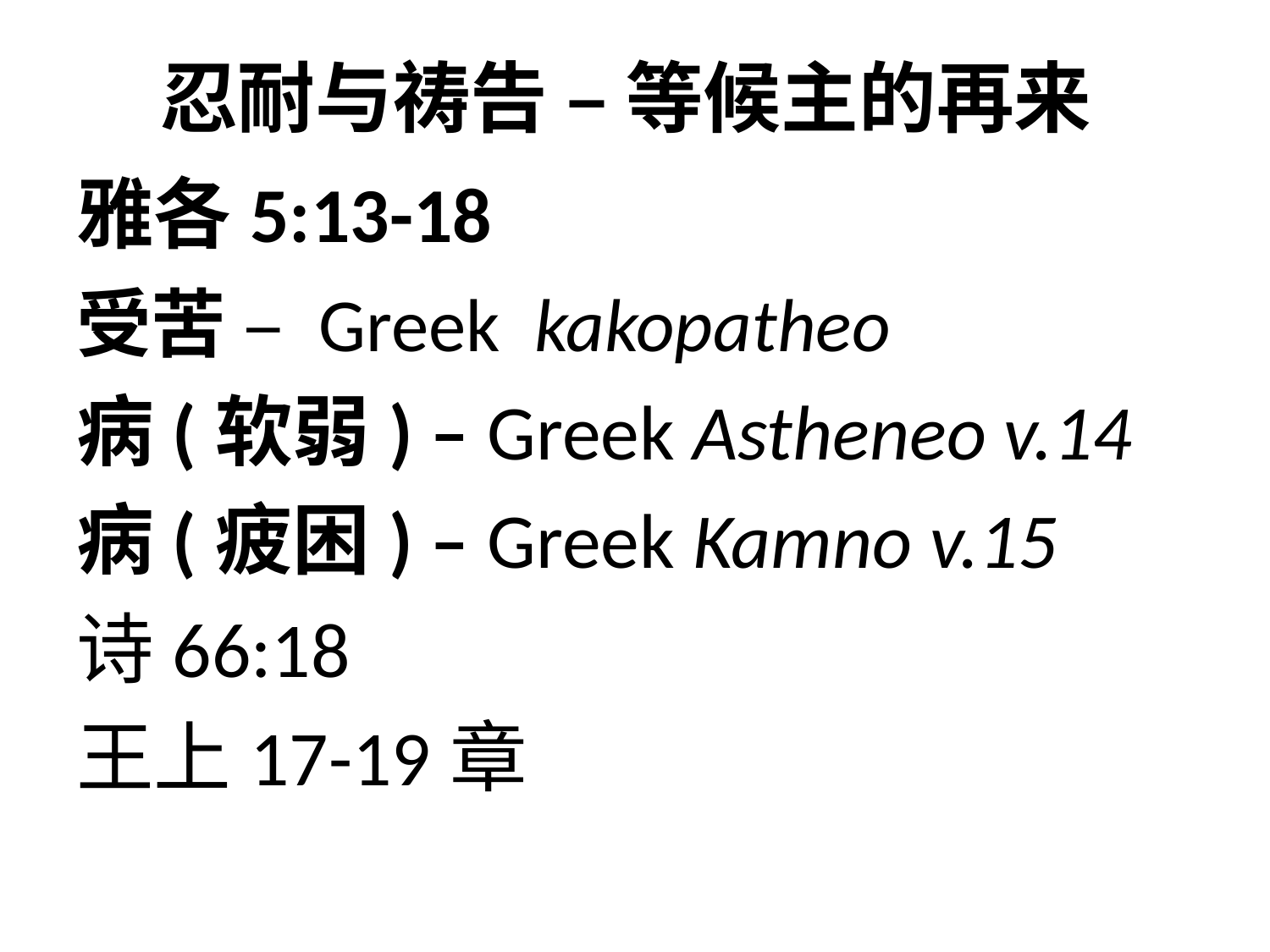

# 忍耐与祷告 – 等候主的再来
雅各5:13-18
受苦 – Greek  kakopatheo
病(软弱) – Greek Astheneo v.14
病(疲困) – Greek Kamno v.15
诗66:18
王上17-19章